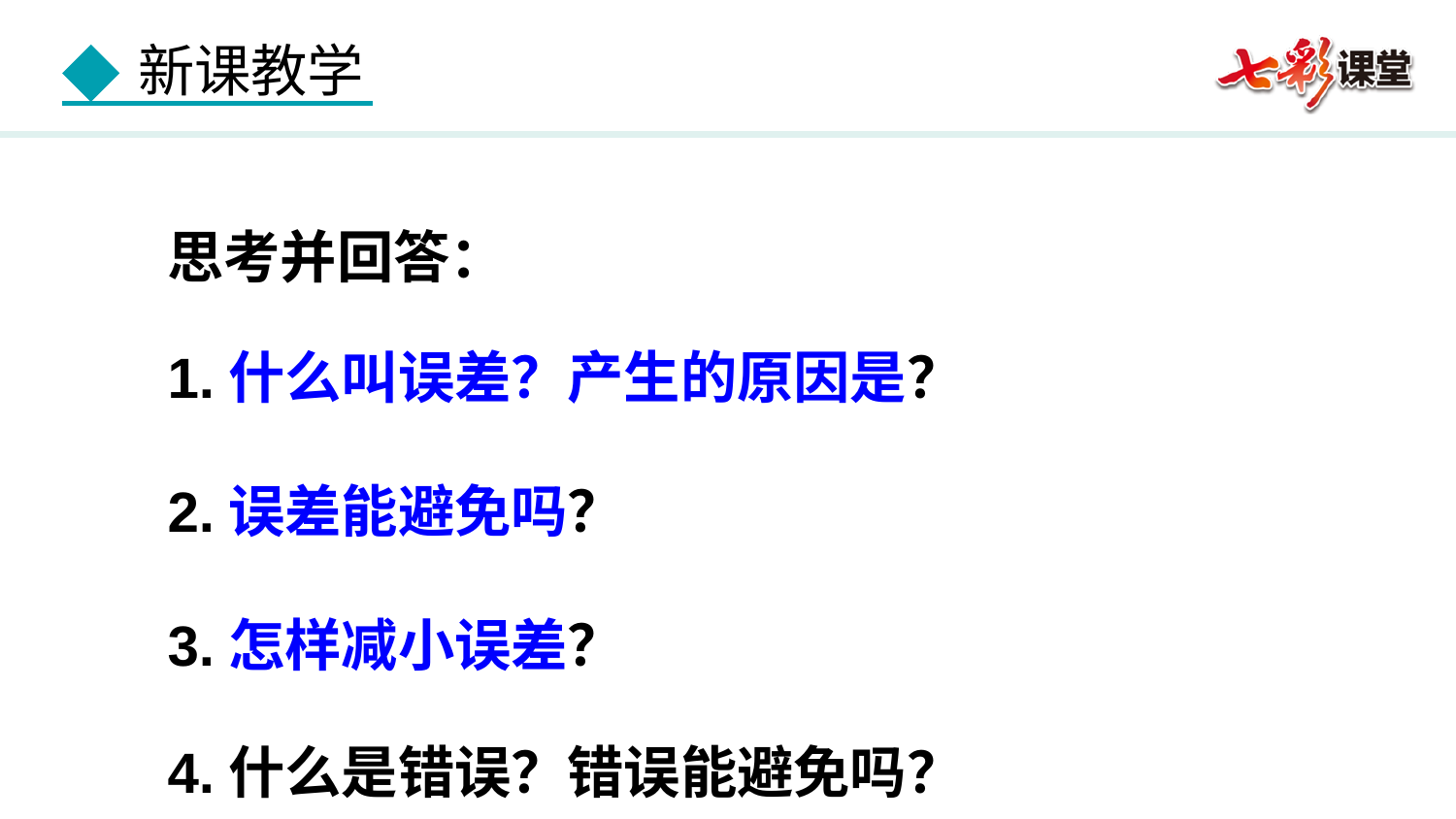

思考并回答：
1.什么叫误差？产生的原因是？
2.误差能避免吗？
3.怎样减小误差？
4.什么是错误？错误能避免吗？